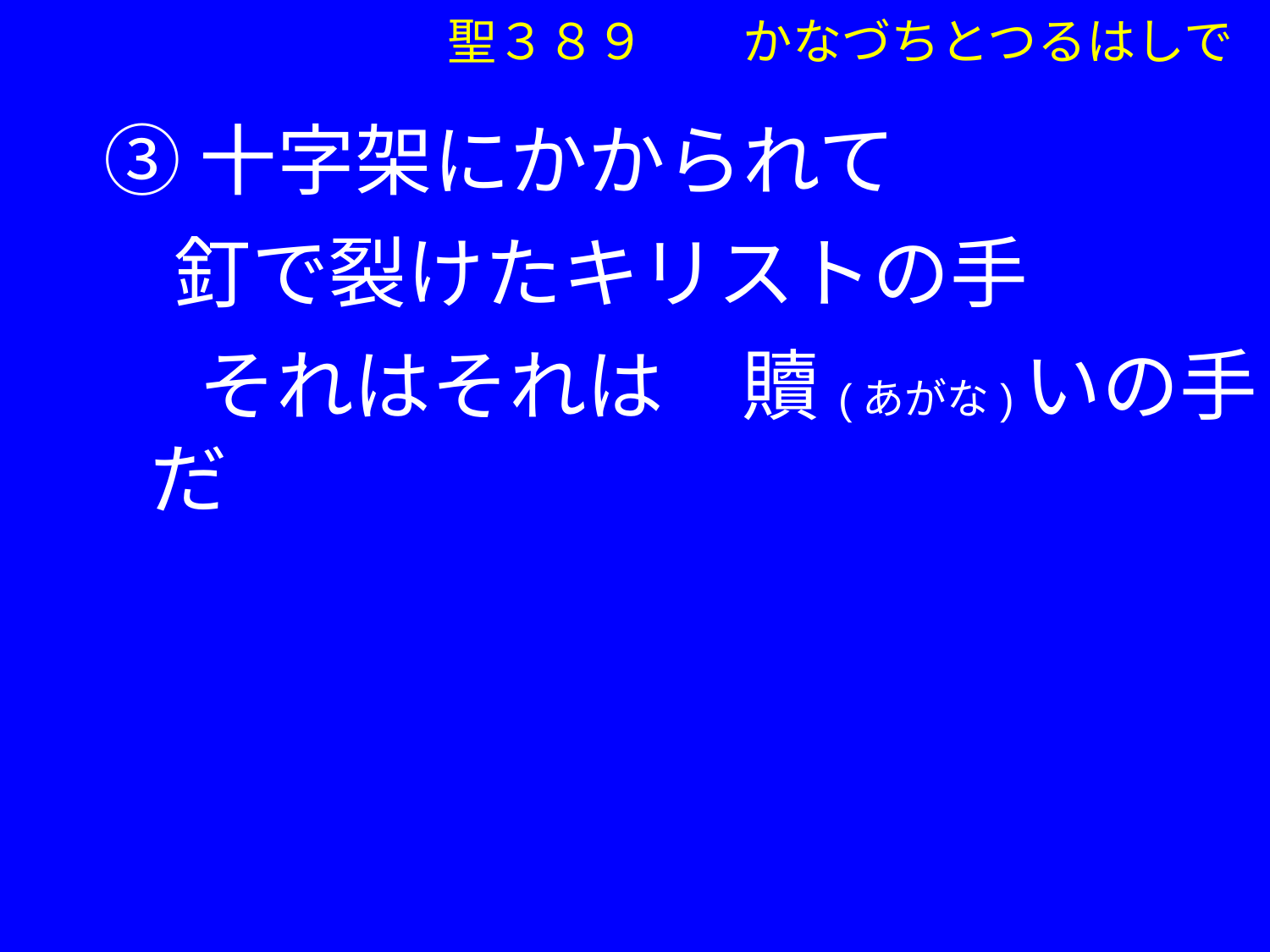

③十字架にかかられて
   釘で裂けたキリストの手
　 それはそれは　贖(あがな)いの手だ
聖３８９　　かなづちとつるはしで